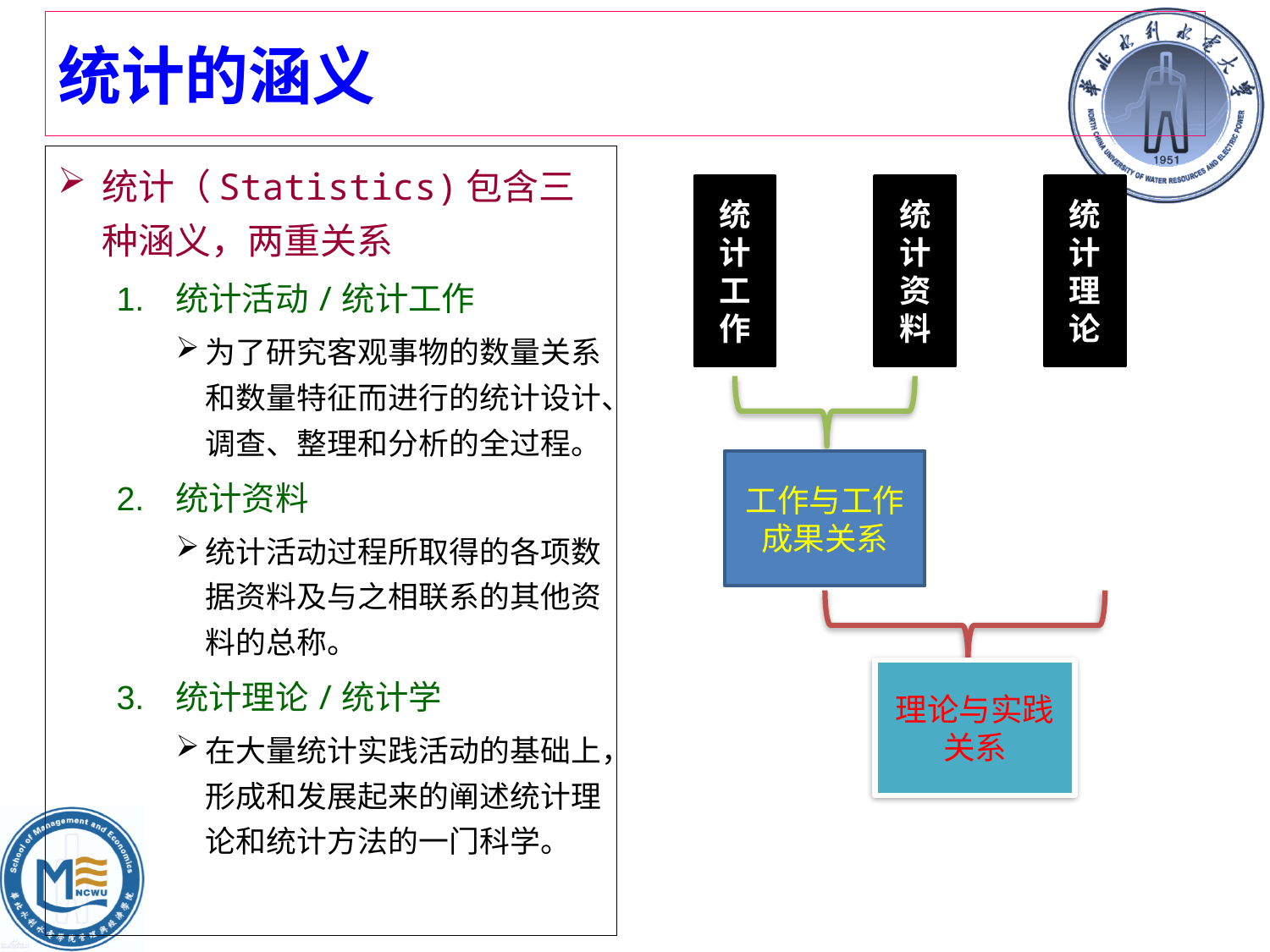

# 统计的涵义
统计（Statistics)包含三种涵义，两重关系
统计活动/统计工作
为了研究客观事物的数量关系和数量特征而进行的统计设计、调查、整理和分析的全过程。
统计资料
统计活动过程所取得的各项数据资料及与之相联系的其他资料的总称。
统计理论/统计学
在大量统计实践活动的基础上，形成和发展起来的阐述统计理论和统计方法的一门科学。
统计工作
统计资料
统计理论

工作与工作成果关系

理论与实践关系